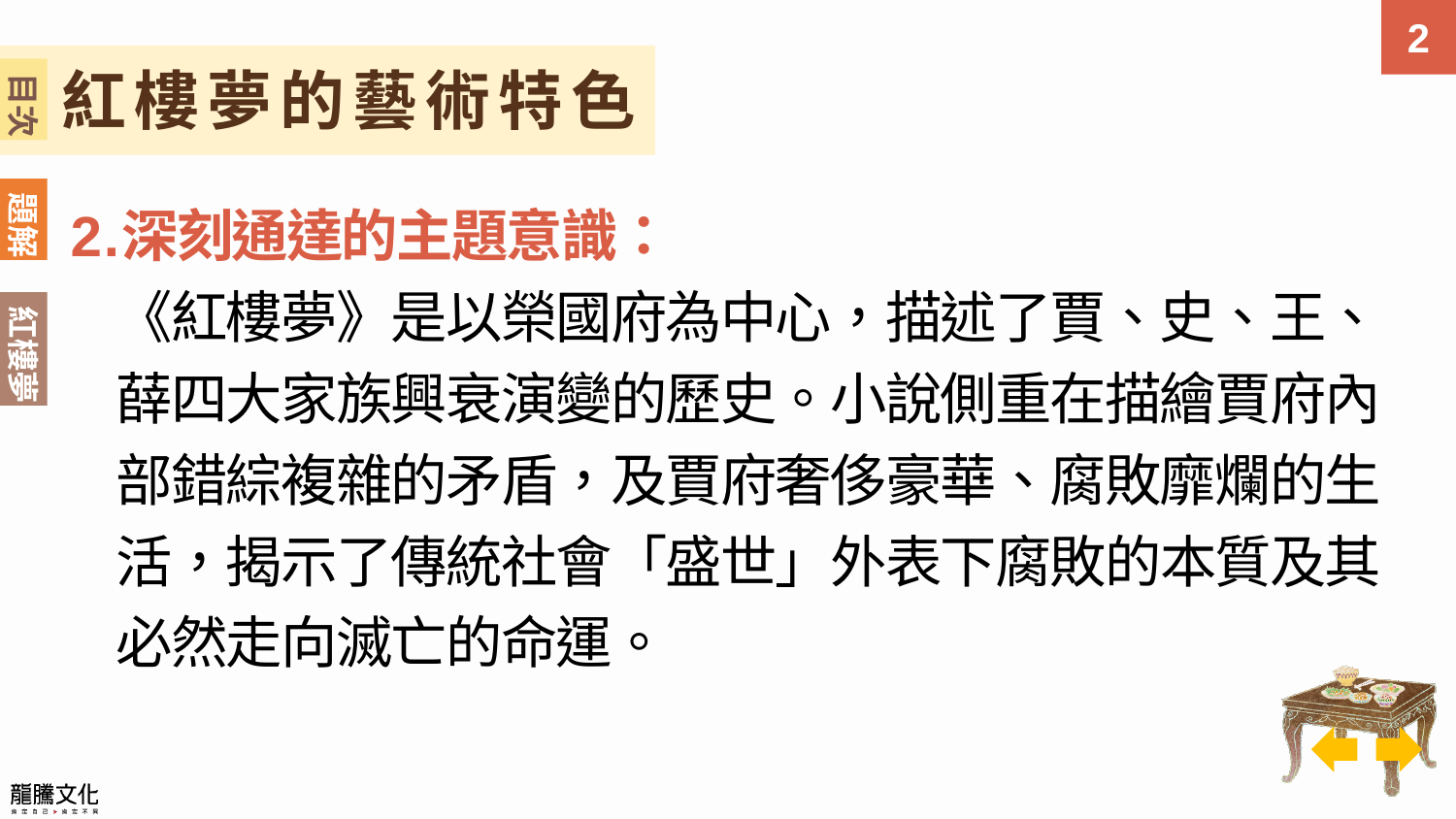

紅樓夢的藝術特色
目次
深刻通達的主題意識：
《紅樓夢》是以榮國府為中心，描述了賈、史、王、薛四大家族興衰演變的歷史。小說側重在描繪賈府內部錯綜複雜的矛盾，及賈府奢侈豪華、腐敗靡爛的生活，揭示了傳統社會「盛世」外表下腐敗的本質及其必然走向滅亡的命運。
紅樓夢